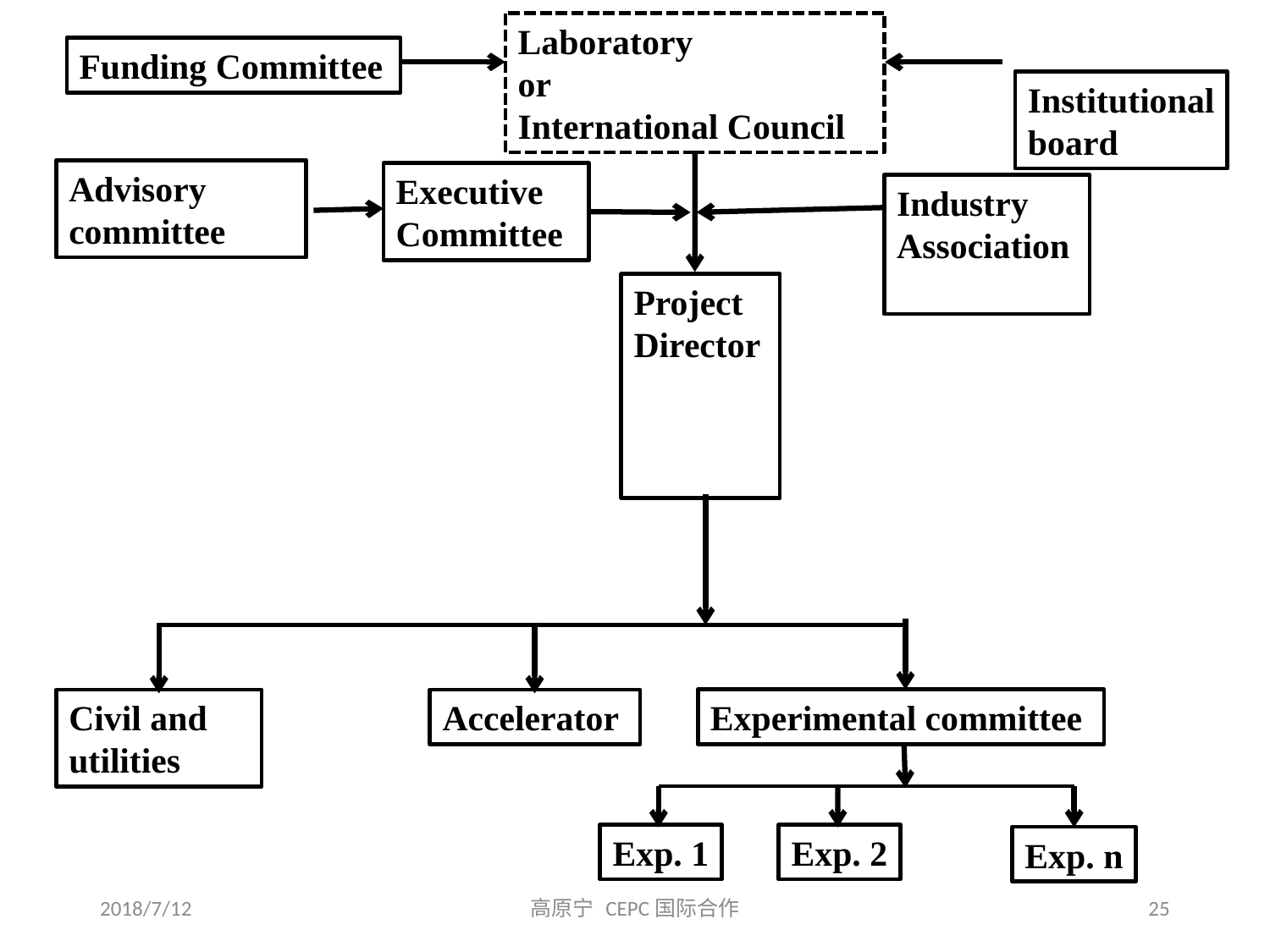

Laboratory
or
International Council
Funding Committee
Institutional
board
Advisory committee
Executive Committee
Industry Association
Project Director

Experimental committee
Civil and utilities
Accelerator
Exp. 1
Exp. 2
Exp. n
2018/7/12
高原宁 CEPC国际合作
25